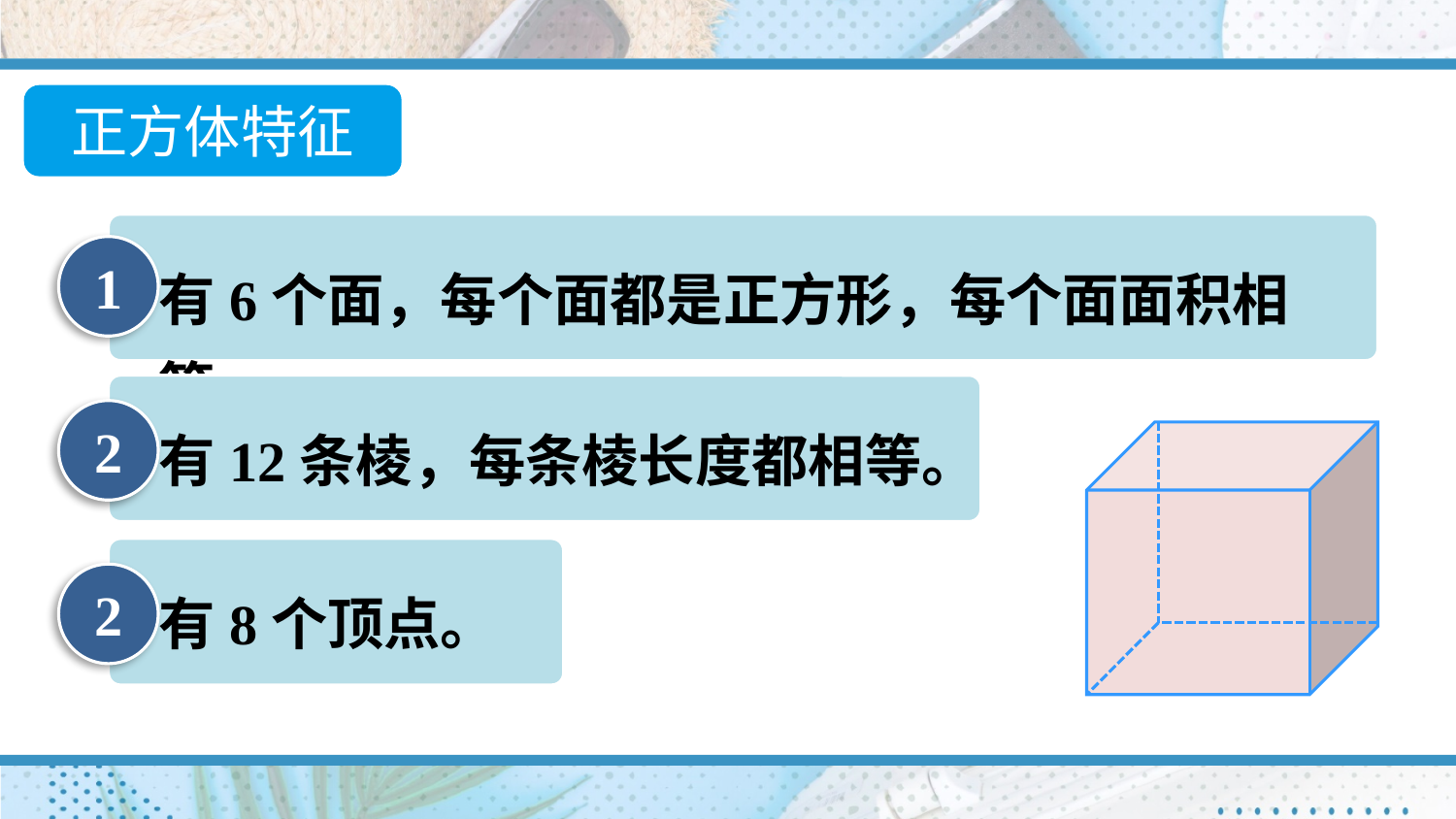

正方体特征

1
有6个面，每个面都是正方形，每个面面积相等。

2
有12条棱，每条棱长度都相等。

2
有8个顶点。